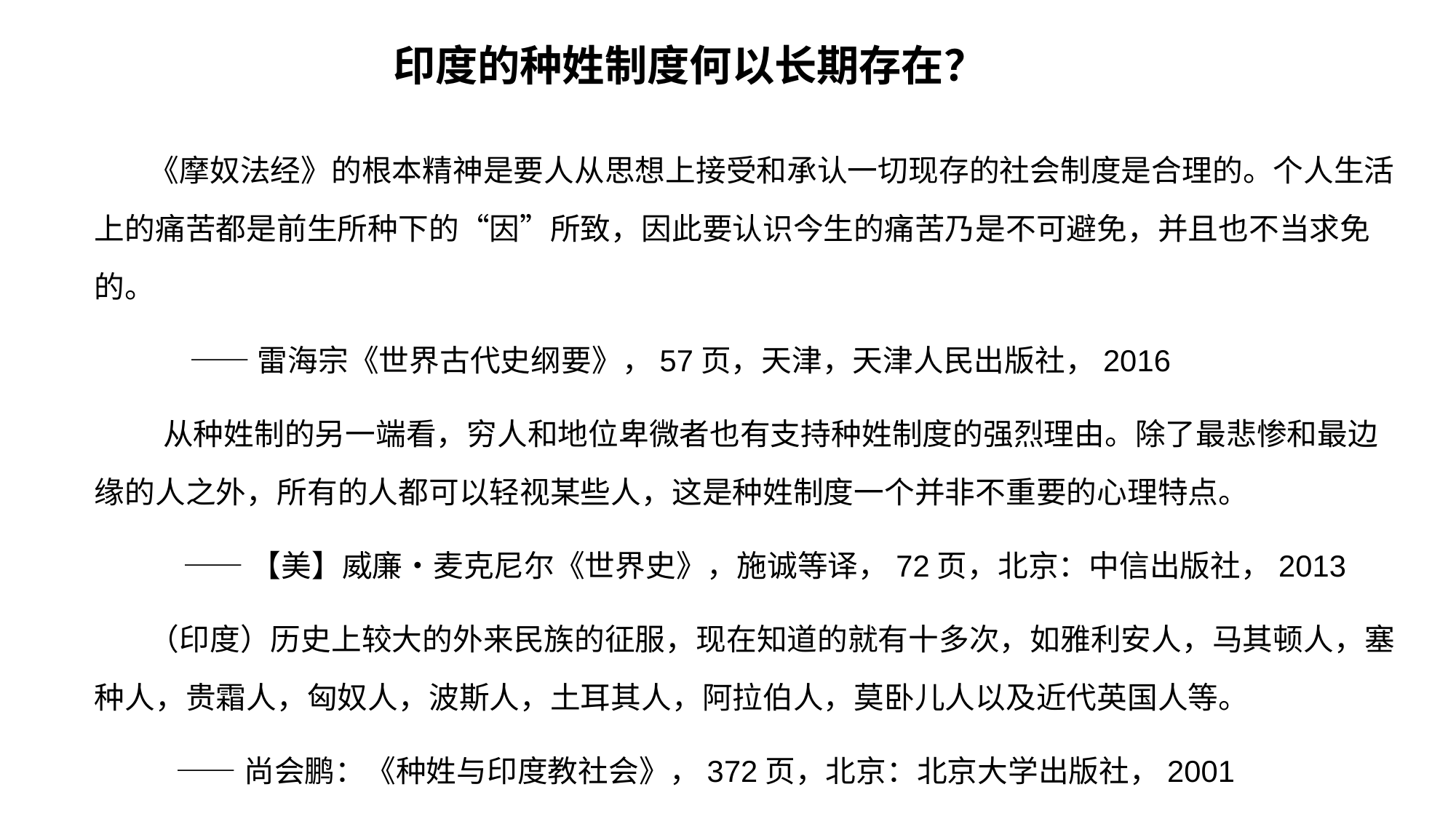

# 印度的种姓制度何以长期存在？
《摩奴法经》的根本精神是要人从思想上接受和承认一切现存的社会制度是合理的。个人生活上的痛苦都是前生所种下的“因”所致，因此要认识今生的痛苦乃是不可避免，并且也不当求免的。
      ——雷海宗《世界古代史纲要》，57页，天津，天津人民出版社，2016
 从种姓制的另一端看，穷人和地位卑微者也有支持种姓制度的强烈理由。除了最悲惨和最边缘的人之外，所有的人都可以轻视某些人，这是种姓制度一个并非不重要的心理特点。
     ——【美】威廉•麦克尼尔《世界史》，施诚等译，72页，北京：中信出版社，2013
（印度）历史上较大的外来民族的征服，现在知道的就有十多次，如雅利安人，马其顿人，塞种人，贵霜人，匈奴人，波斯人，土耳其人，阿拉伯人，莫卧儿人以及近代英国人等。
    ——尚会鹏：《种姓与印度教社会》，372页，北京：北京大学出版社，2001